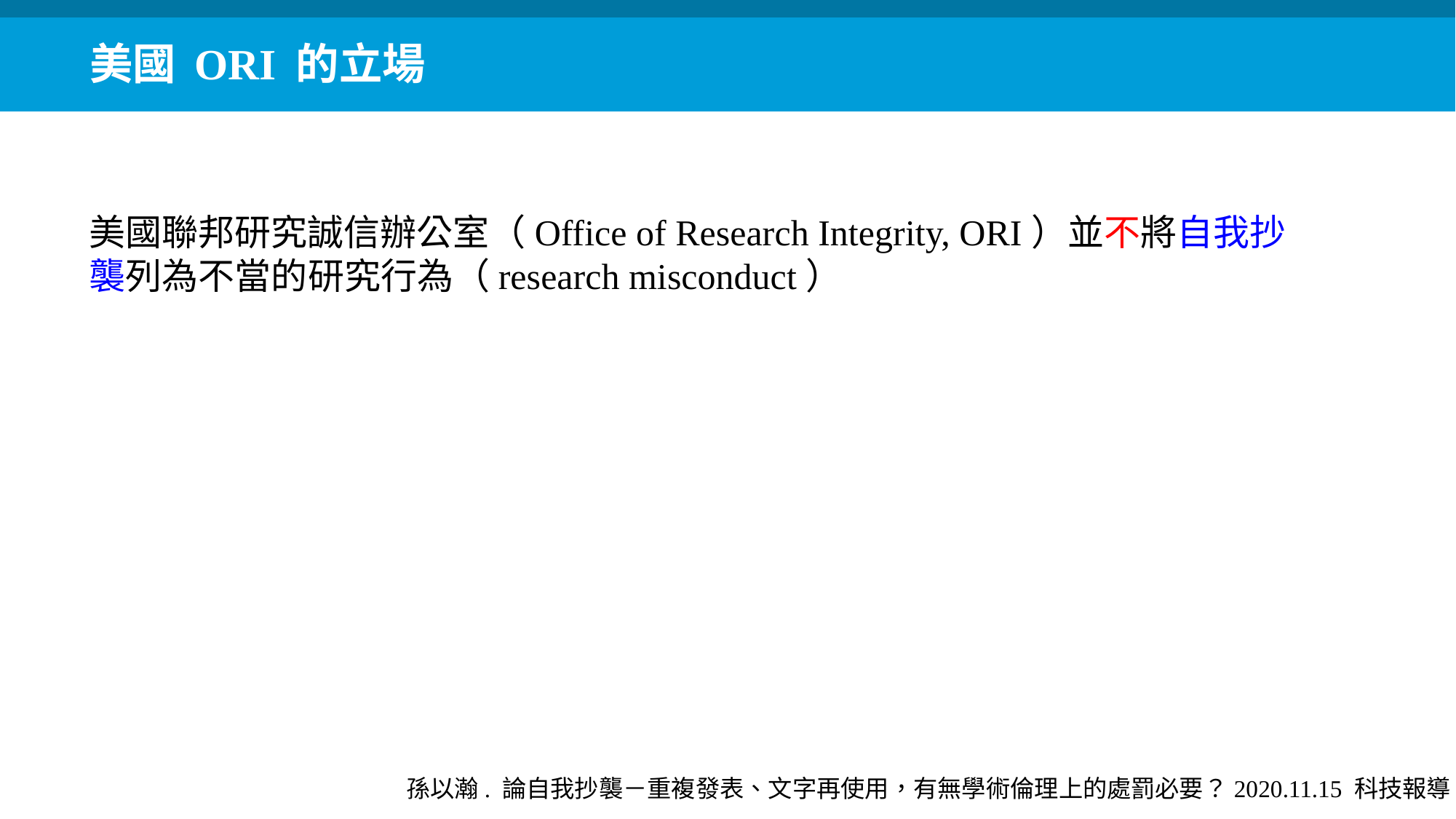

美國 ORI 的立場
美國聯邦研究誠信辦公室（Office of Research Integrity, ORI）並不將自我抄襲列為不當的研究行為（research misconduct）
孫以瀚. 論自我抄襲－重複發表、文字再使用，有無學術倫理上的處罰必要？2020.11.15 科技報導